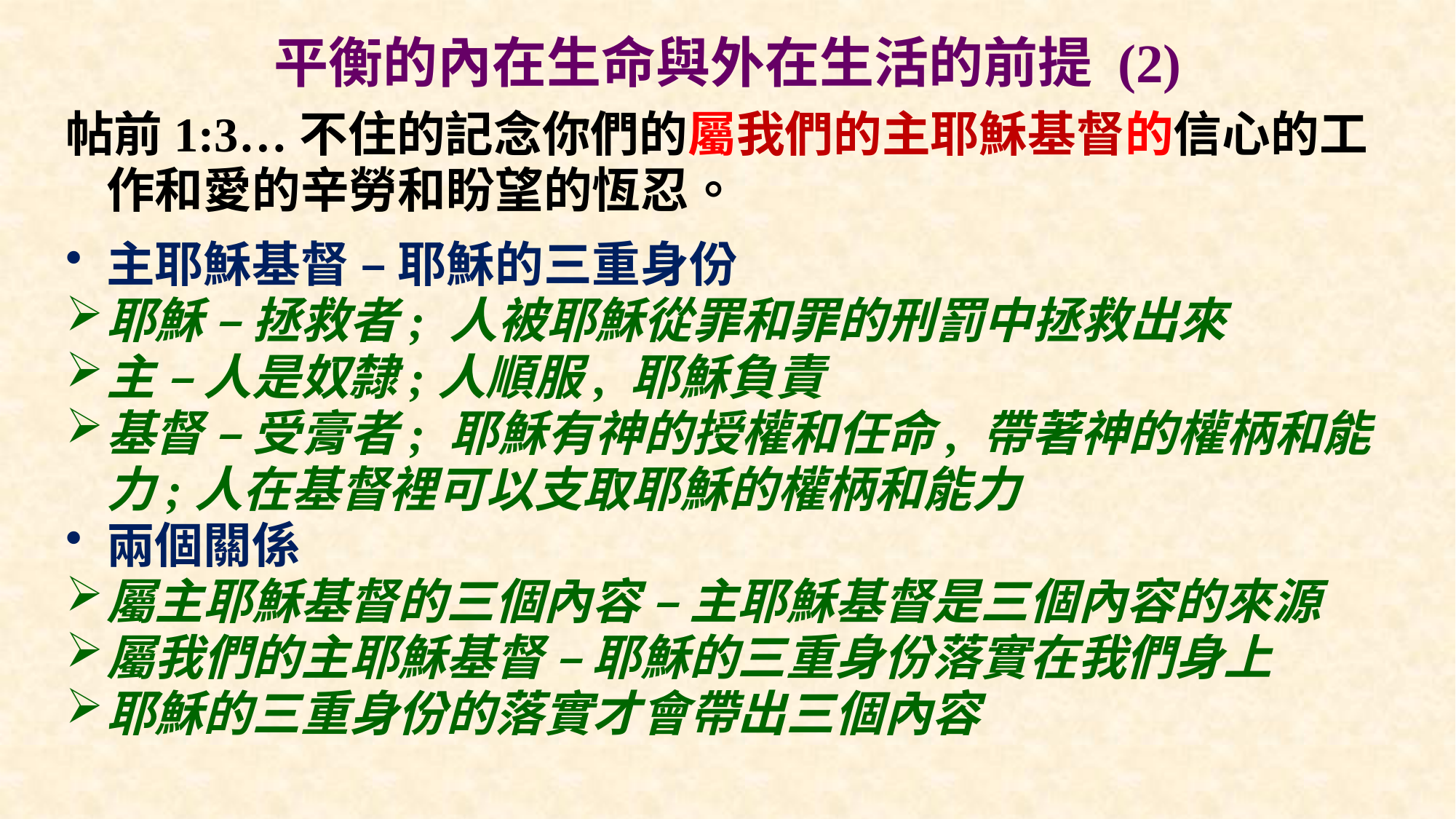

# 平衡的內在生命與外在生活的前提 (2)
帖前1:3…不住的記念你們的屬我們的主耶穌基督的信心的工作和愛的辛勞和盼望的恆忍。
主耶穌基督 – 耶穌的三重身份
耶穌 – 拯救者; 人被耶穌從罪和罪的刑罰中拯救出來
主 – 人是奴隸;人順服, 耶穌負責
基督 – 受膏者; 耶穌有神的授權和任命, 帶著神的權柄和能力;人在基督裡可以支取耶穌的權柄和能力
兩個關係
屬主耶穌基督的三個內容 – 主耶穌基督是三個內容的來源
屬我們的主耶穌基督 – 耶穌的三重身份落實在我們身上
耶穌的三重身份的落實才會帶出三個內容